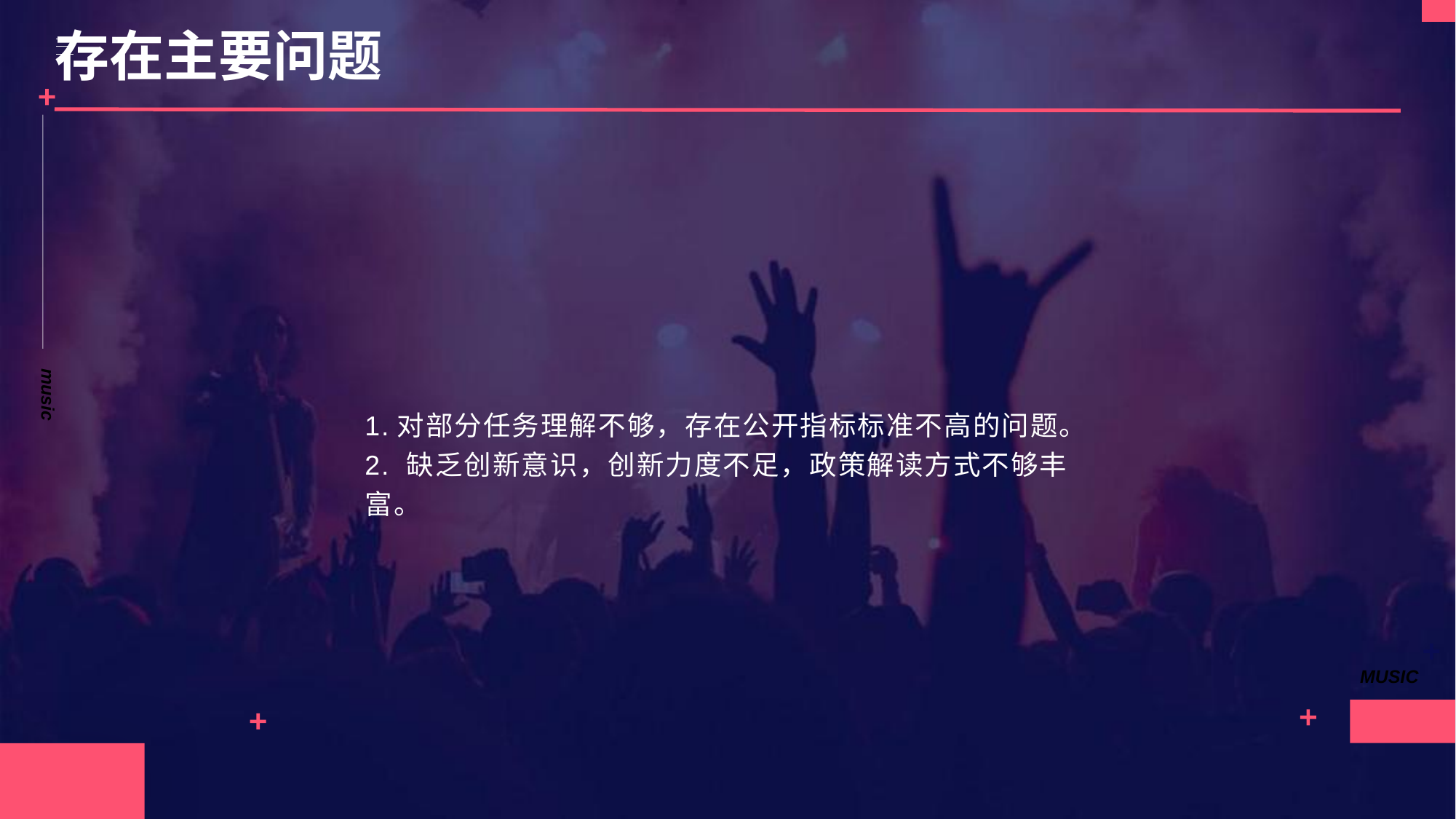

存在主要问题

music
1.对部分任务理解不够，存在公开指标标准不高的问题。
2. 缺乏创新意识，创新力度不足，政策解读方式不够丰富。

MUSIC